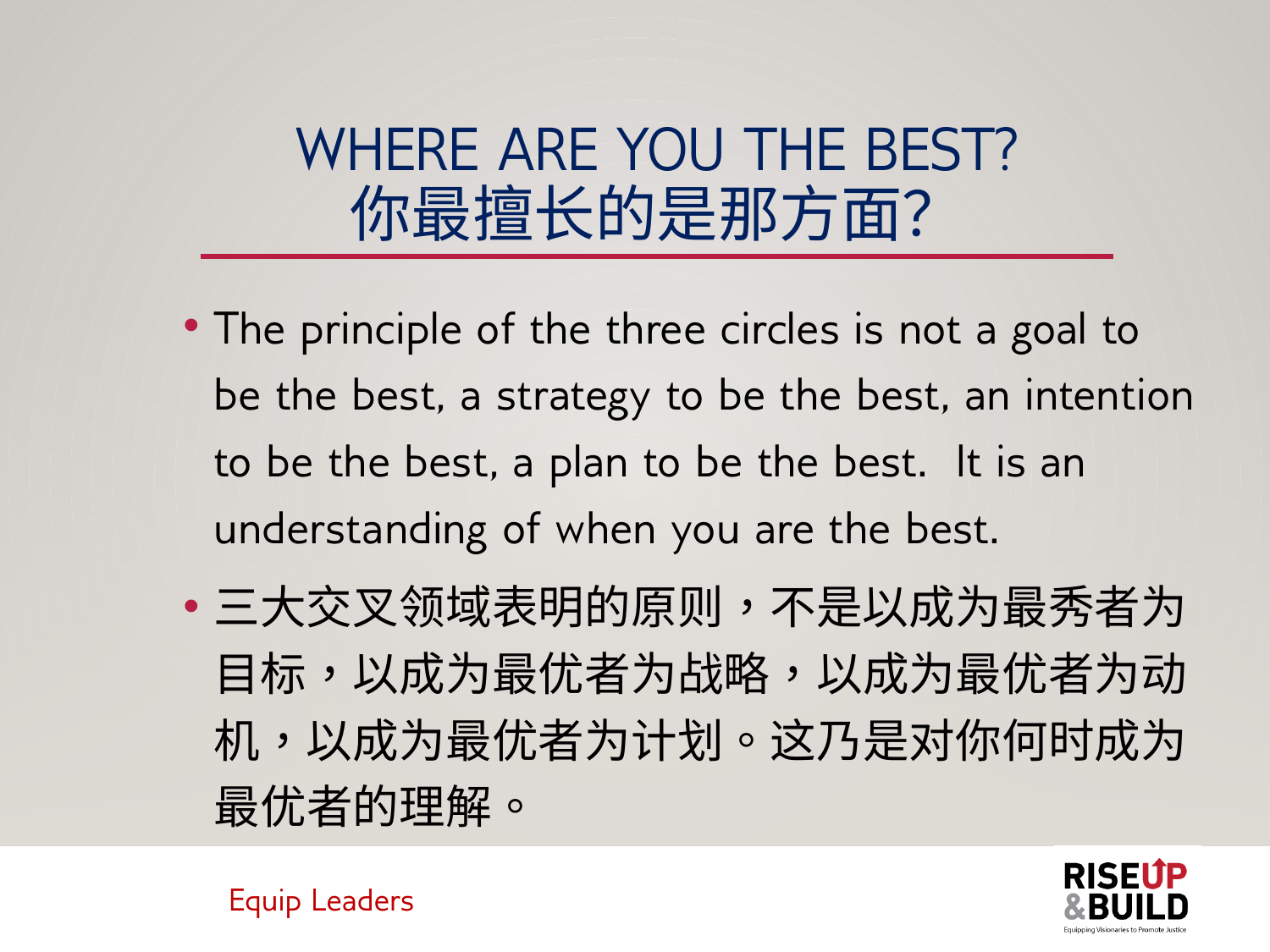

# WHERE ARE YOU THE BEST? 你最擅长的是那方面？
The principle of the three circles is not a goal to be the best, a strategy to be the best, an intention to be the best, a plan to be the best.  It is an understanding of when you are the best.
三大交叉领域表明的原则，不是以成为最秀者为目标，以成为最优者为战略，以成为最优者为动机，以成为最优者为计划。这乃是对你何时成为最优者的理解。
Equip Leaders